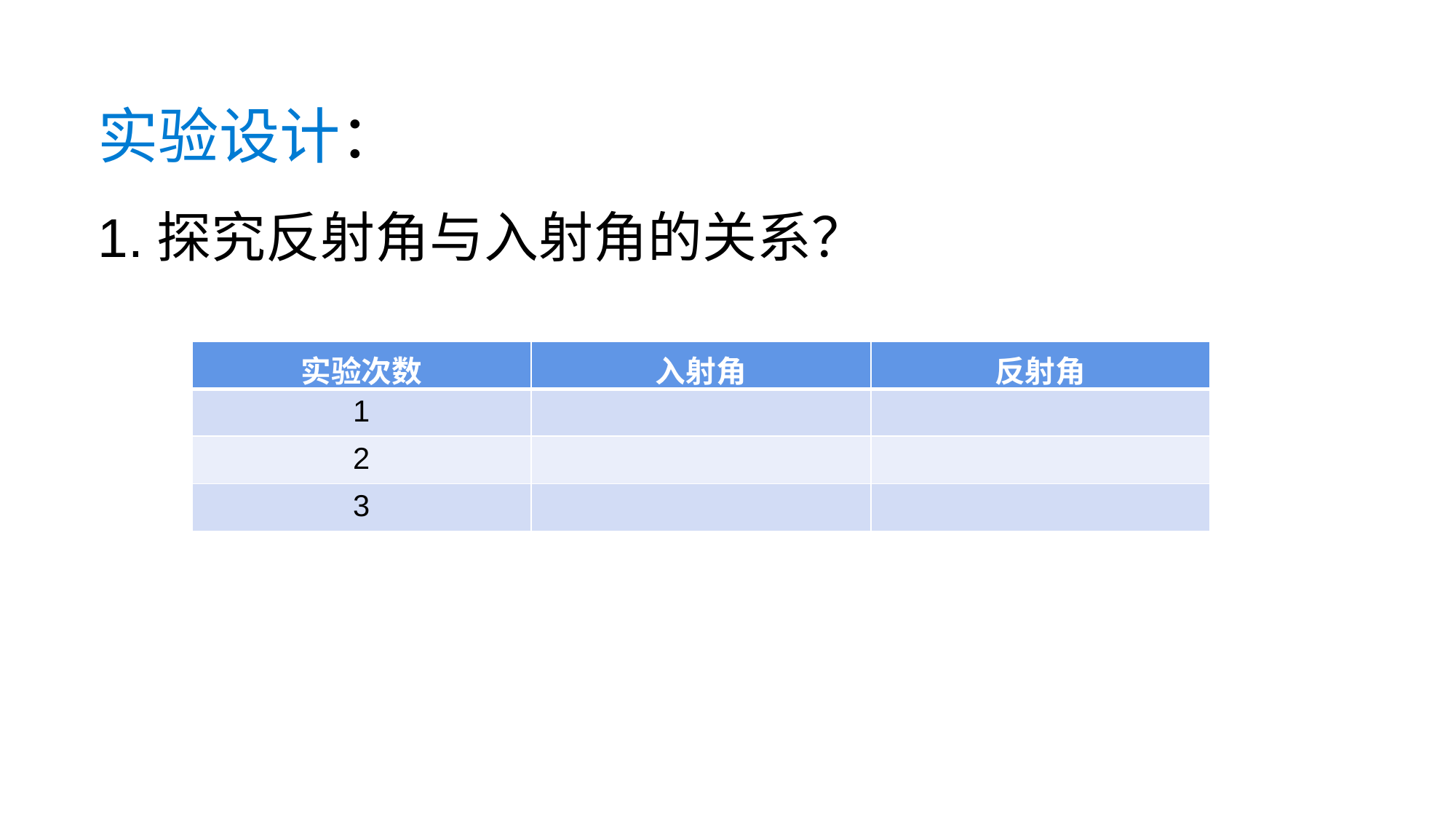

实验设计：
1.探究反射角与入射角的关系？
| 实验次数 | 入射角 | 反射角 |
| --- | --- | --- |
| 1 |  |  |
| 2 |  |  |
| 3 |  |  |